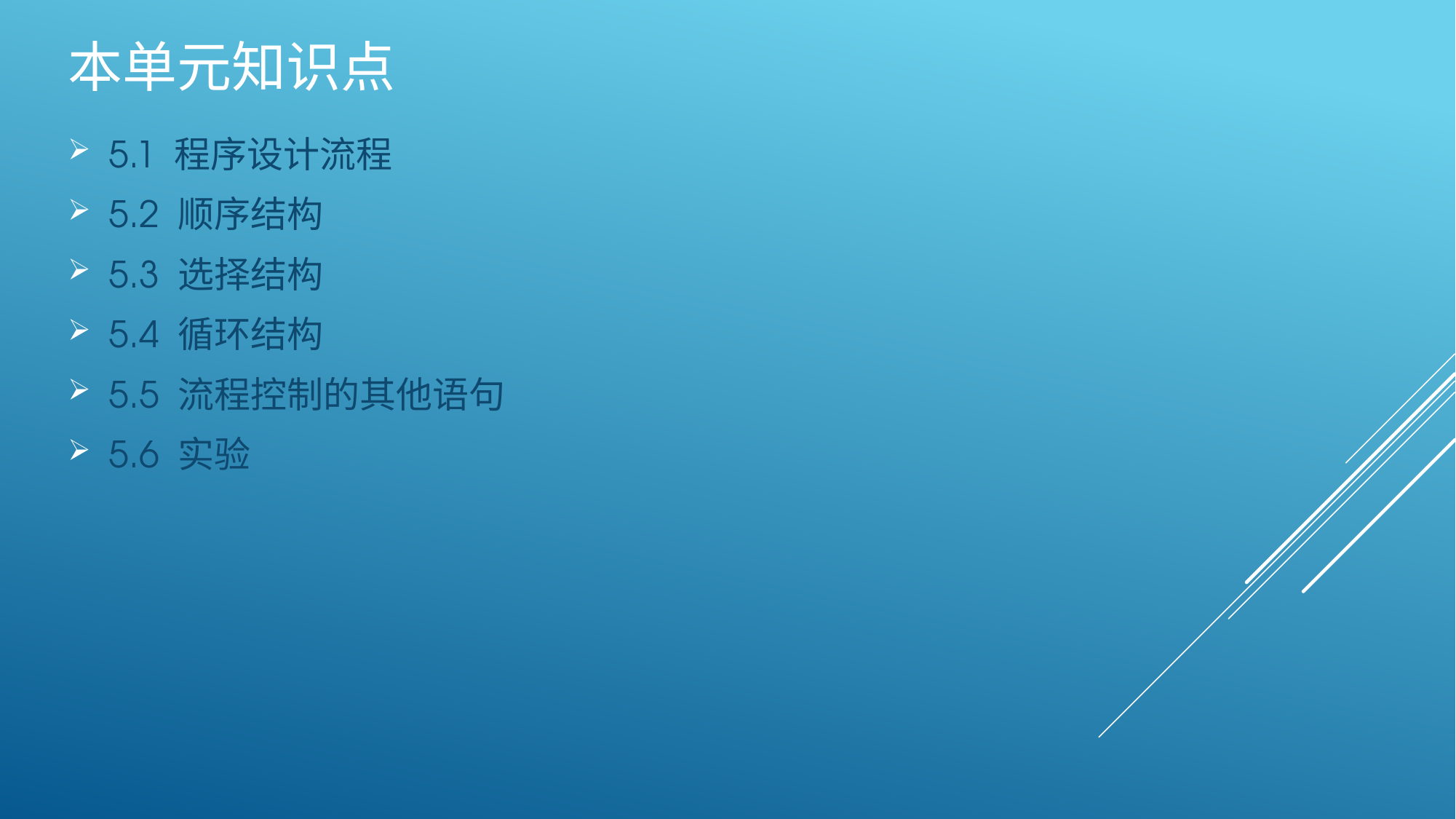

# 本单元知识点
5.1 程序设计流程
5.2 顺序结构
5.3 选择结构
5.4 循环结构
5.5 流程控制的其他语句
5.6 实验